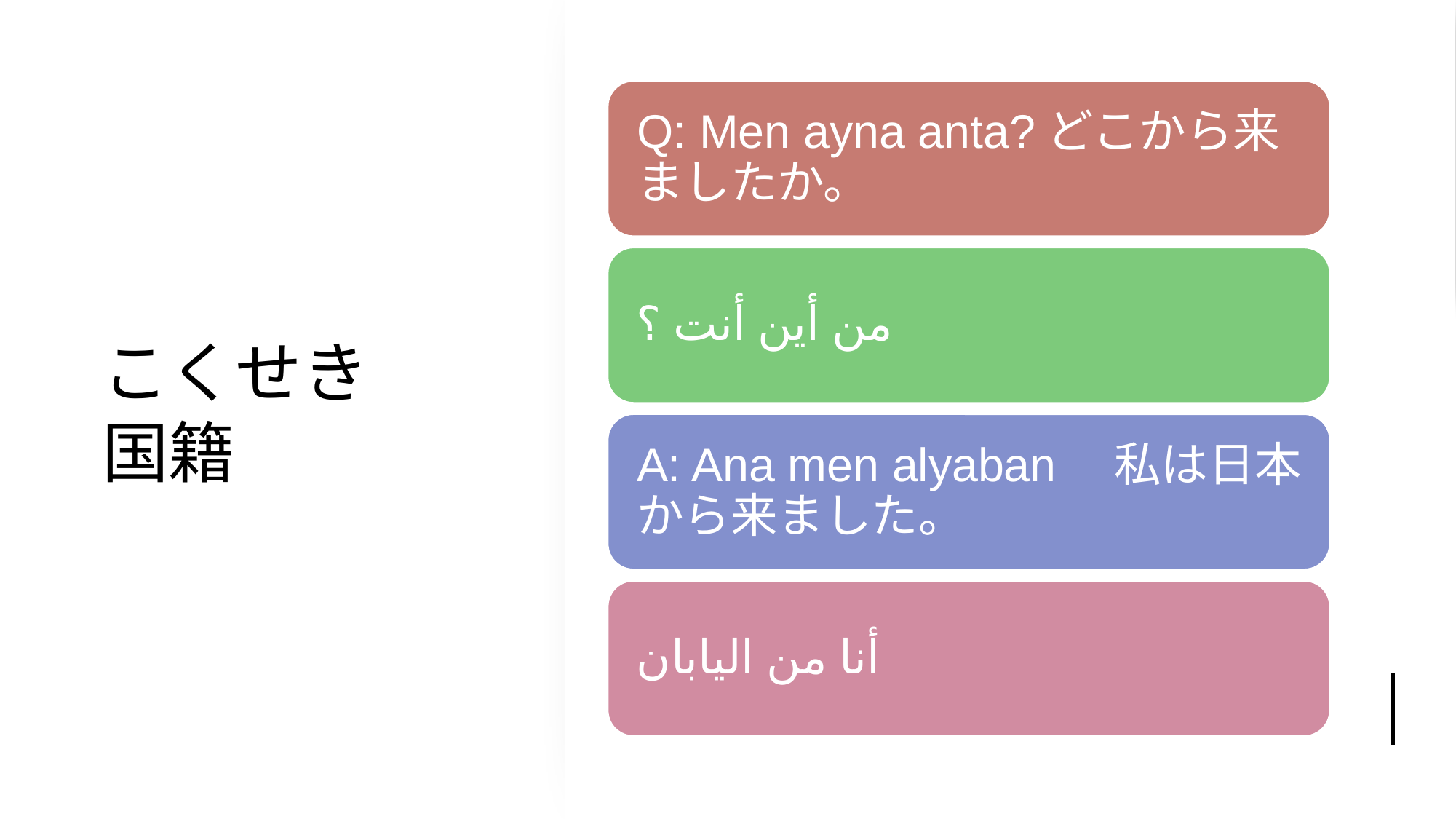

Q: Men ayna anta?どこから来ましたか。
من أين أنت ؟
A: Ana men alyaban　私は日本から来ました。
أنا من اليابان
# こくせき 国籍